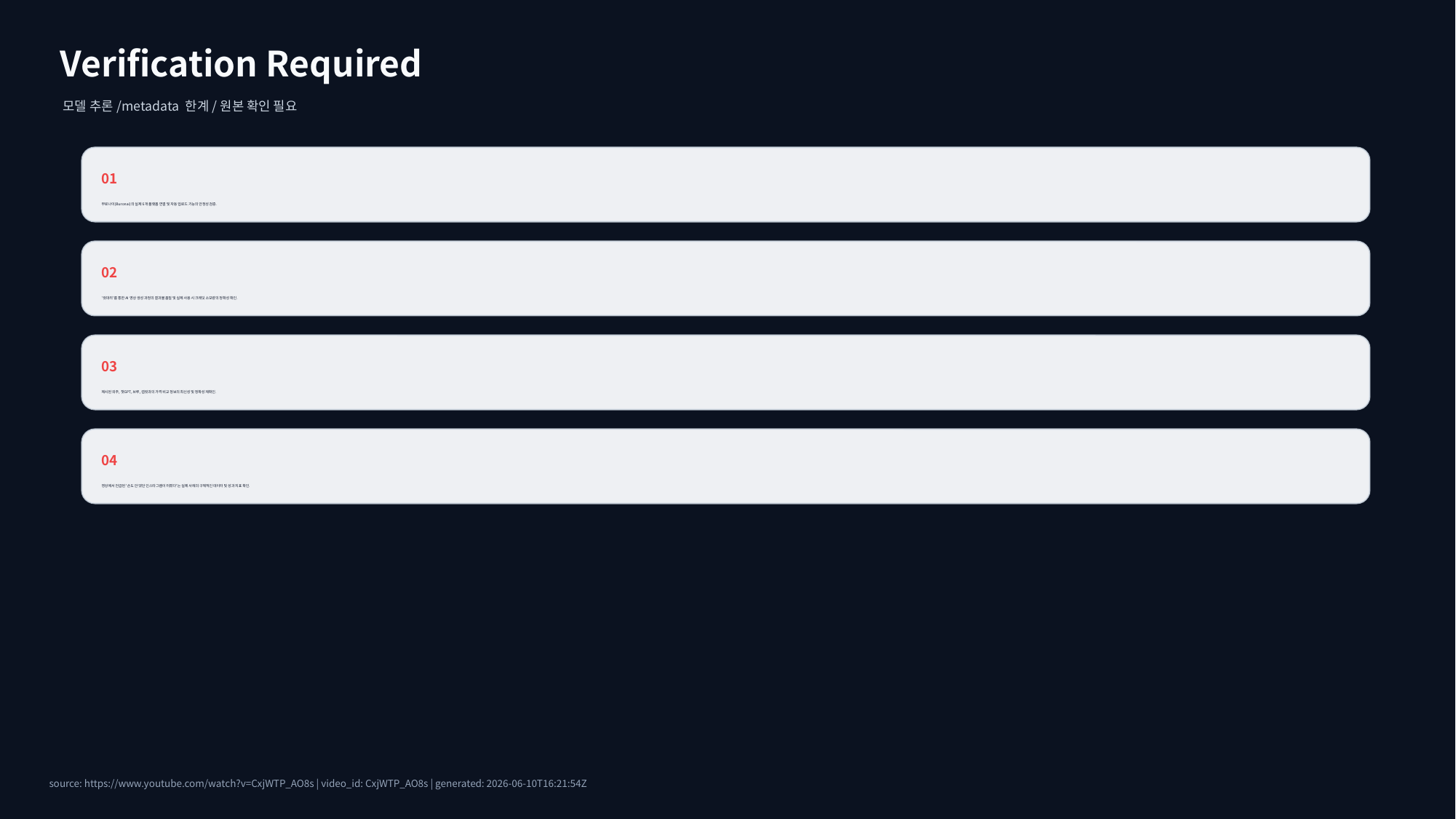

Verification Required
모델 추론/metadata 한계/원본 확인 필요

01
부로나이(Buronai)의 실제 6개 플랫폼 연결 및 자동 업로드 기능의 안정성 검증.

02
'컷대리'를 통한 AI 영상 생성 과정의 결과물 품질 및 실제 사용 시 크레딧 소모량의 정확성 확인.

03
제시된 외주, 챗GPT, 브루, 캡컷과의 가격 비교 정보의 최신성 및 정확성 재확인.

04
영상에서 언급된 '손도 안 댔던 인스타그램이 터졌다'는 실제 사례의 구체적인 데이터 및 성과 지표 확인.
source: https://www.youtube.com/watch?v=CxjWTP_AO8s | video_id: CxjWTP_AO8s | generated: 2026-06-10T16:21:54Z